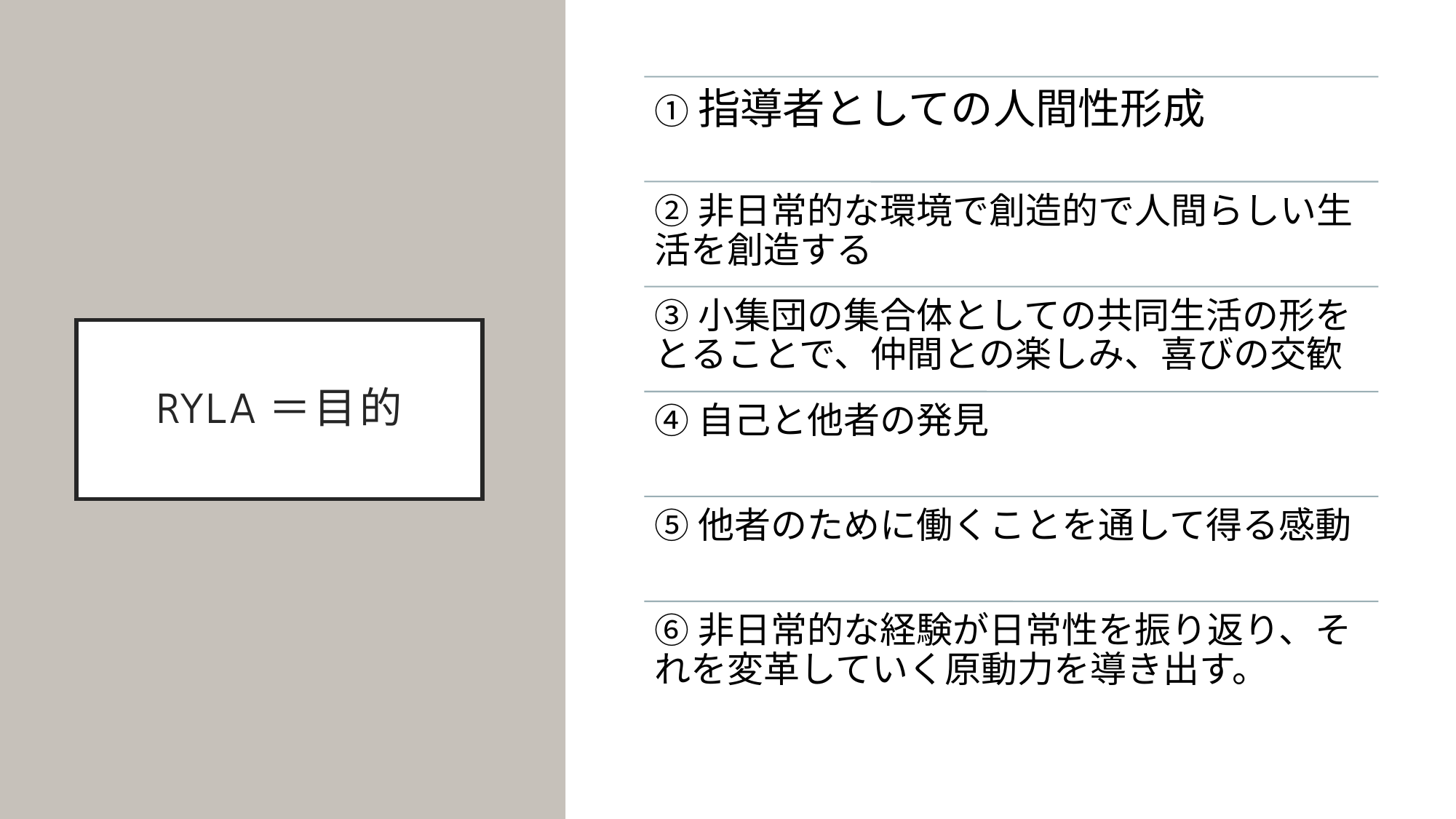

①指導者としての人間性形成
②非日常的な環境で創造的で人間らしい生活を創造する
③小集団の集合体としての共同生活の形をとることで、仲間との楽しみ、喜びの交歓
④自己と他者の発見
⑤他者のために働くことを通して得る感動
⑥非日常的な経験が日常性を振り返り、それを変革していく原動力を導き出す。
# RYLA＝目的